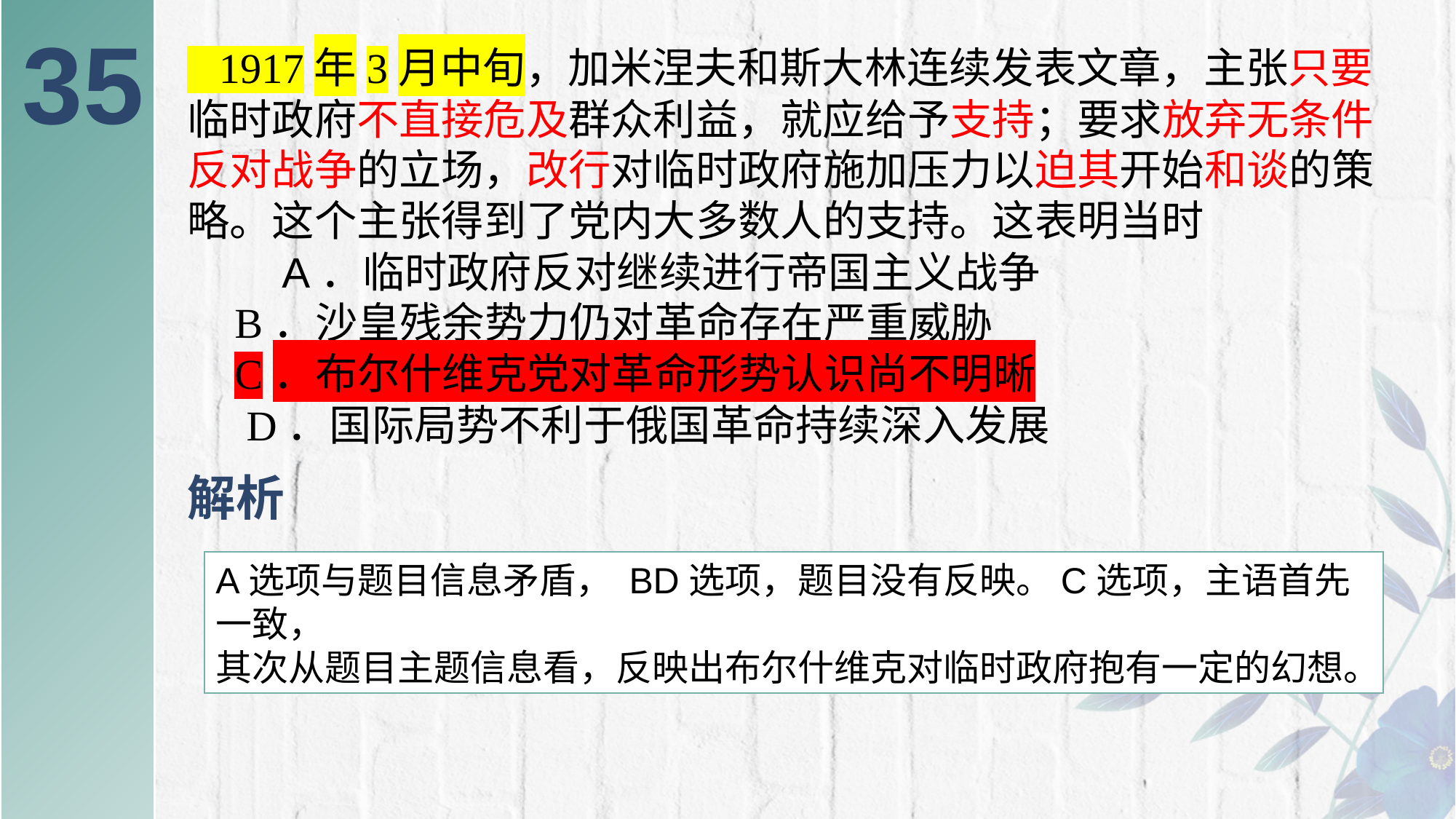

35
   1917年3月中旬，加米涅夫和斯大林连续发表文章，主张只要临时政府不直接危及群众利益，就应给予支持；要求放弃无条件反对战争的立场，改行对临时政府施加压力以迫其开始和谈的策略。这个主张得到了党内大多数人的支持。这表明当时        A．临时政府反对继续进行帝国主义战争    B．沙皇残余势力仍对革命存在严重威胁    C．布尔什维克党对革命形势认识尚不明晰
     D．国际局势不利于俄国革命持续深入发展
# 解析
A选项与题目信息矛盾， BD选项，题目没有反映。C选项，主语首先一致，
其次从题目主题信息看，反映出布尔什维克对临时政府抱有一定的幻想。